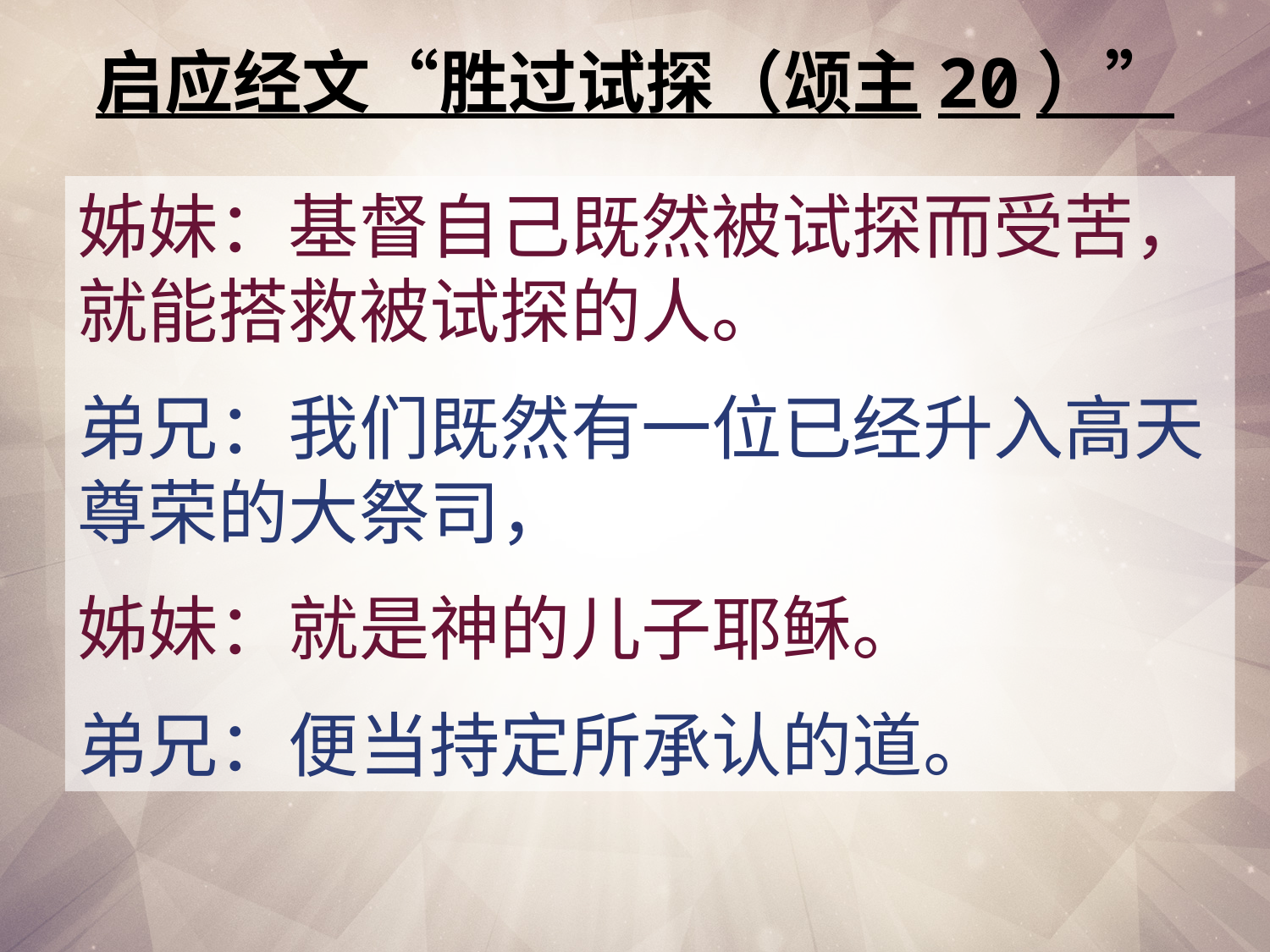

# 启应经文“胜过试探（颂主20）”
姊妹：基督自己既然被试探而受苦，就能搭救被试探的人。
弟兄：我们既然有一位已经升入高天尊荣的大祭司，
姊妹：就是神的儿子耶稣。
弟兄：便当持定所承认的道。